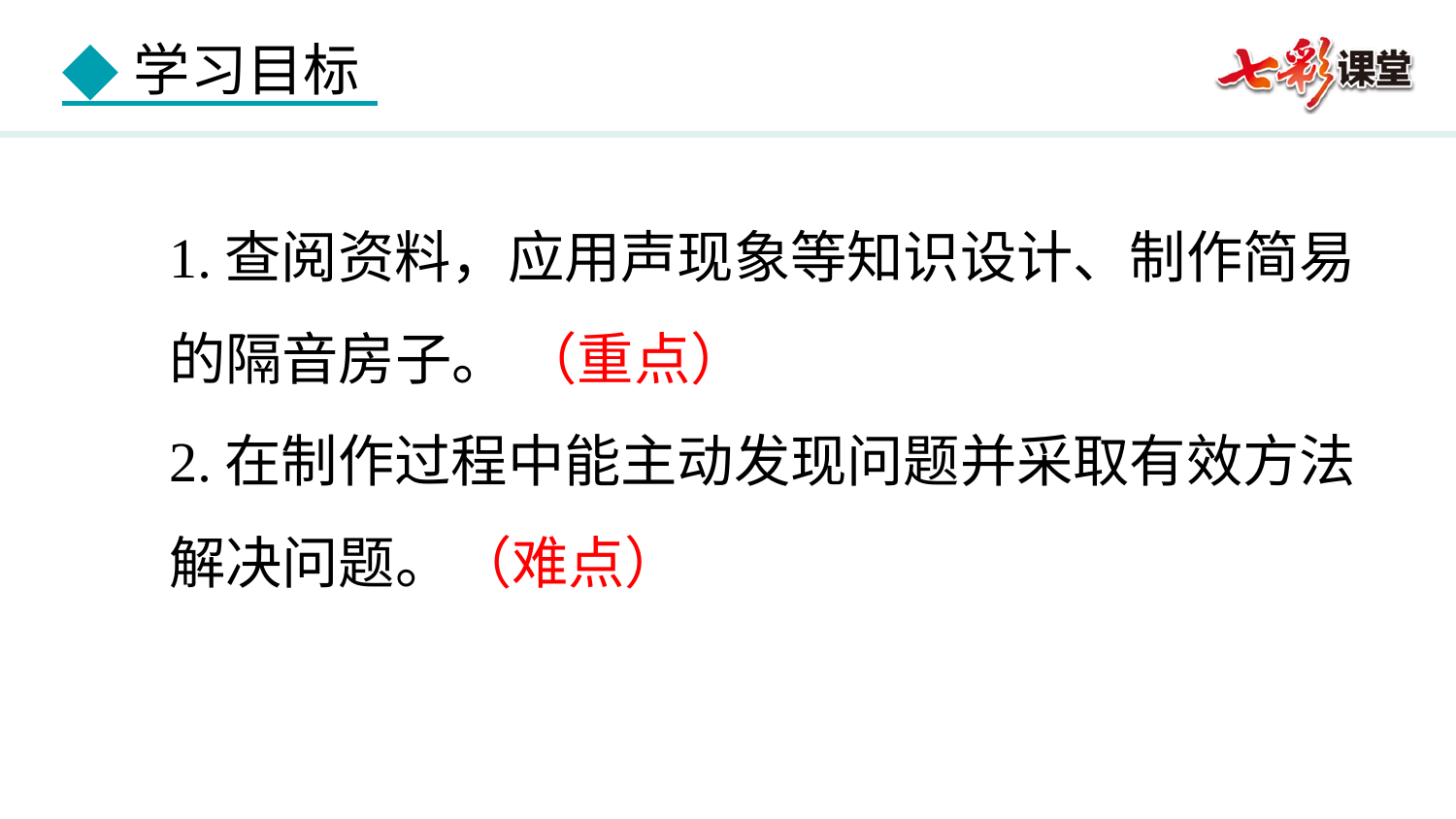

1.查阅资料，应用声现象等知识设计、制作简易的隔音房子。 （重点）
2.在制作过程中能主动发现问题并采取有效方法解决问题。 （难点）